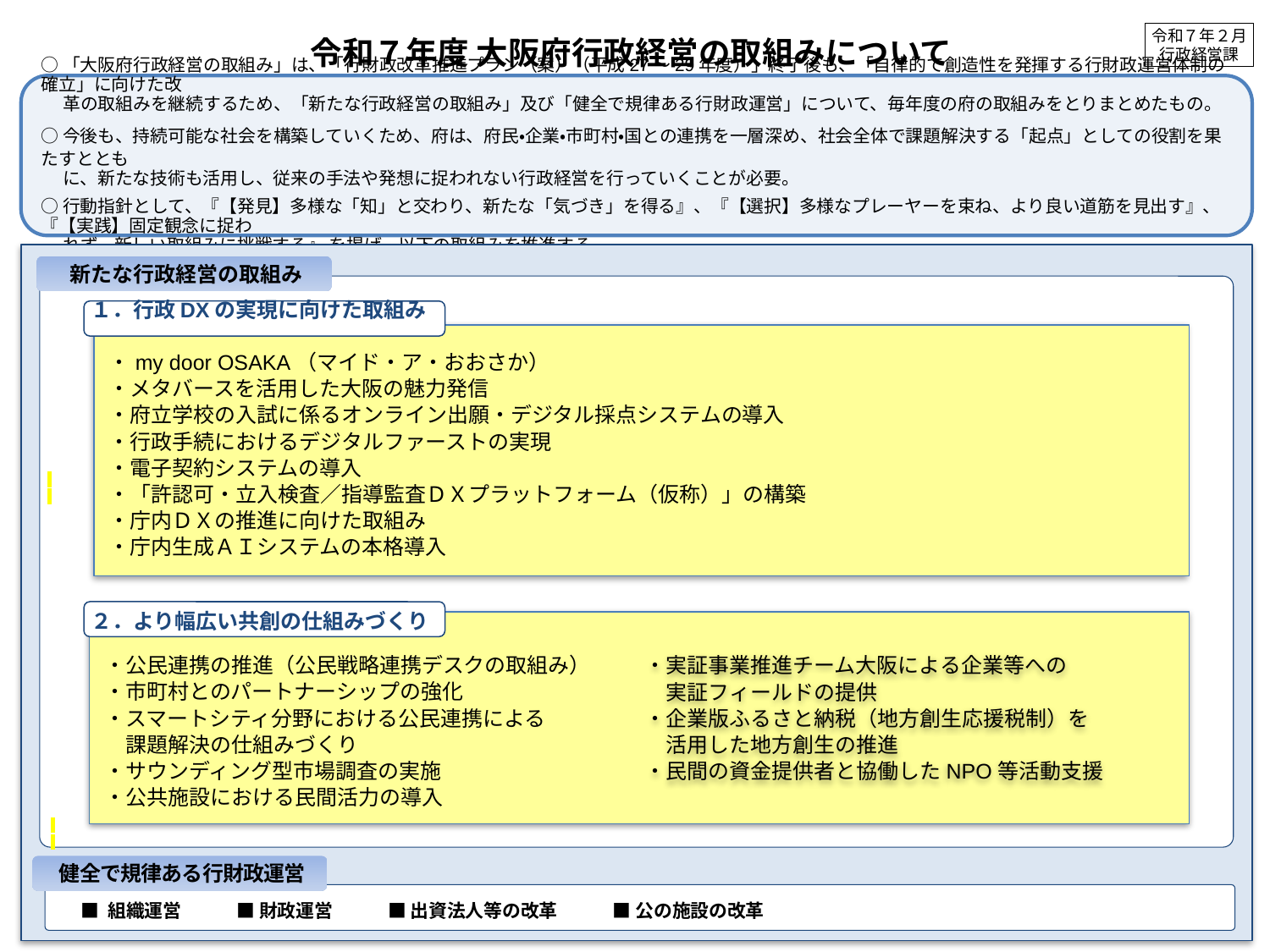

令和７年２月
行政経営課
令和７年度 大阪府行政経営の取組みについて
○「大阪府行政経営の取組み」は、「行財政改革推進プラン（案）（平成27～29年度）」終了後も、「自律的で創造性を発揮する行財政運営体制の確立」に向けた改
　 革の取組みを継続するため、「新たな行政経営の取組み」及び「健全で規律ある行財政運営」について、毎年度の府の取組みをとりまとめたもの。

○今後も、持続可能な社会を構築していくため、府は、府民・企業・市町村・国との連携を一層深め、社会全体で課題解決する「起点」としての役割を果たすととも
　 に、新たな技術も活用し、従来の手法や発想に捉われない行政経営を行っていくことが必要。

○行動指針として、『【発見】多様な「知」と交わり、新たな「気づき」を得る』、『【選択】多様なプレーヤーを束ね、より良い道筋を見出す』、『【実践】固定観念に捉わ
　 れず、新しい取組みに挑戦する』 を掲げ、以下の取組みを推進する。

新たな行政経営の取組み

１．行政DXの実現に向けた取組み
・my door OSAKA（マイド・ア・おおさか）
・メタバースを活用した大阪の魅力発信
・府立学校の入試に係るオンライン出願・デジタル採点システムの導入
・行政手続におけるデジタルファーストの実現
・電子契約システムの導入
・「許認可・立入検査／指導監査ＤＸプラットフォーム（仮称）」の構築
・庁内ＤＸの推進に向けた取組み
・庁内生成ＡＩシステムの本格導入
２．より幅広い共創の仕組みづくり

・公民連携の推進（公民戦略連携デスクの取組み）
・市町村とのパートナーシップの強化
・スマートシティ分野における公民連携による
　課題解決の仕組みづくり
・サウンディング型市場調査の実施
・公共施設における民間活力の導入
・実証事業推進チーム大阪による企業等への
　実証フィールドの提供
・企業版ふるさと納税（地方創生応援税制）を
　活用した地方創生の推進
・民間の資金提供者と協働したNPO等活動支援

健全で規律ある行財政運営

■ 組織運営　　　■ 財政運営　　　■ 出資法人等の改革　　　■ 公の施設の改革